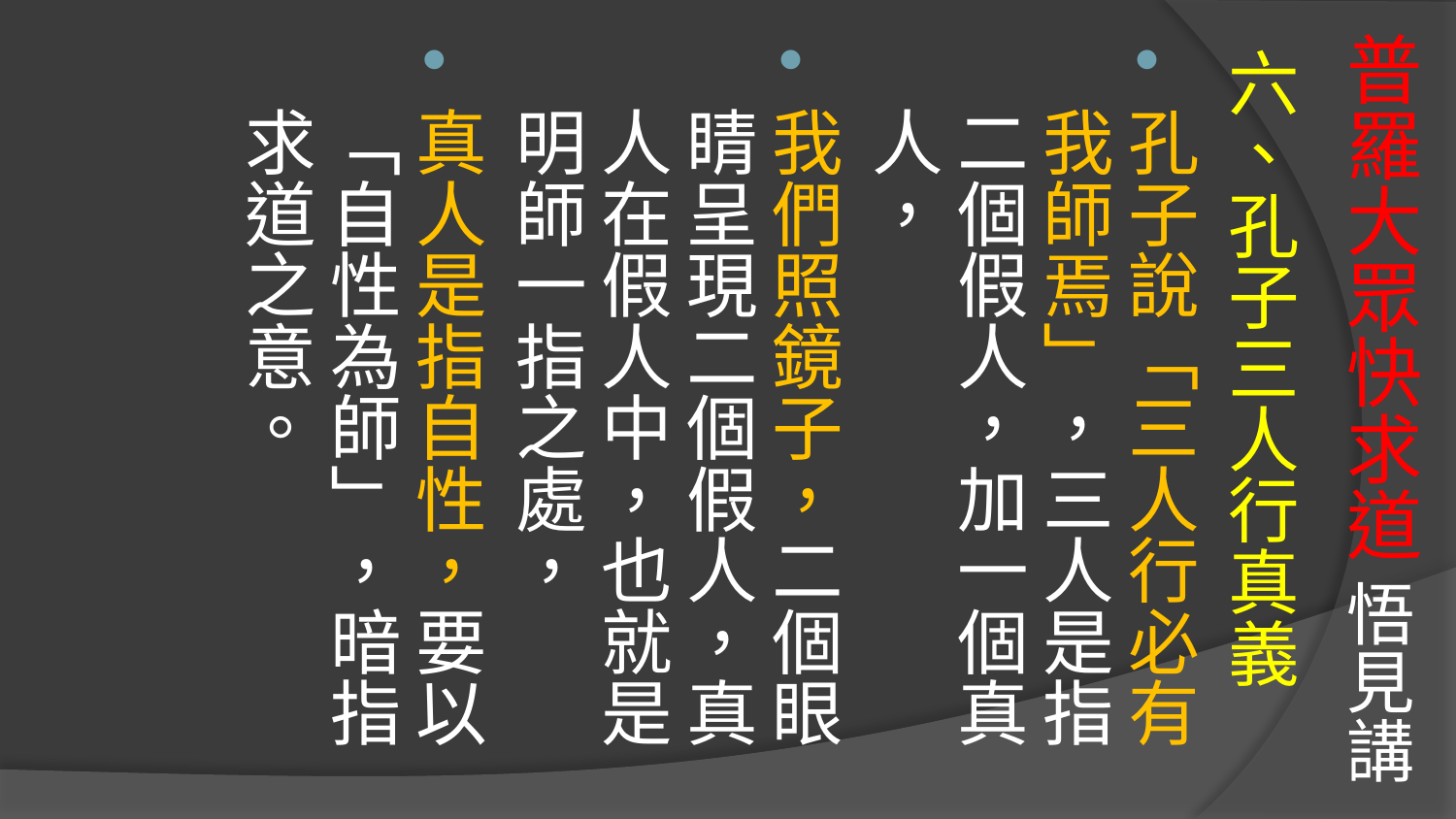

# 普羅大眾快求道 悟見講
六、孔子三人行真義
孔子說「三人行必有我師焉」，三人是指二個假人，加一個真人，
我們照鏡子，二個眼睛呈現二個假人，真人在假人中，也就是明師一指之處，
真人是指自性，要以「自性為師」，暗指求道之意。